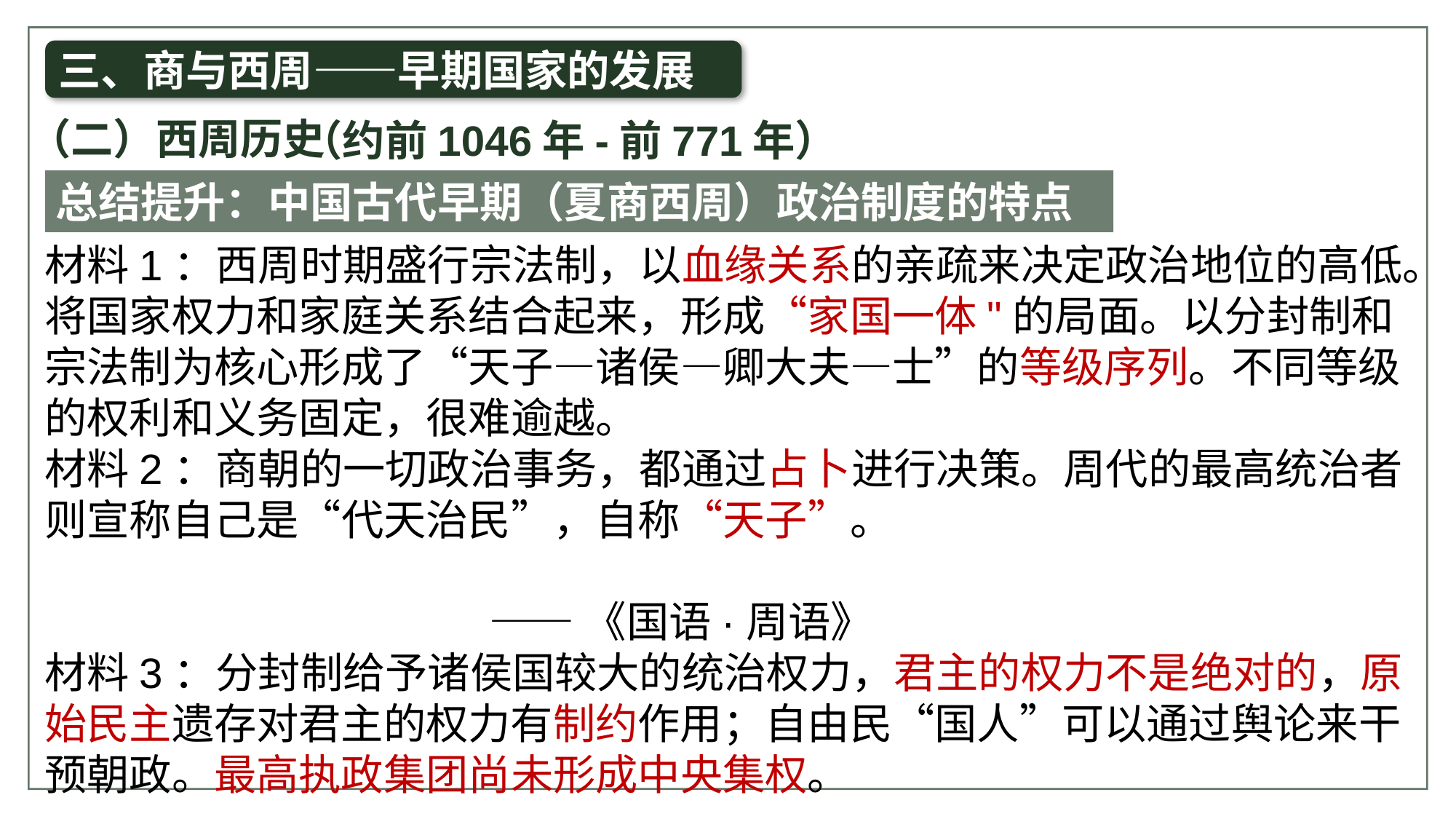

三、商与西周——早期国家的发展
（约前1046年-前771年）
（二）西周历史
总结提升：中国古代早期（夏商西周）政治制度的特点
材料1：西周时期盛行宗法制，以血缘关系的亲疏来决定政治地位的高低。将国家权力和家庭关系结合起来，形成“家国一体"的局面。以分封制和宗法制为核心形成了“天子—诸侯—卿大夫—士”的等级序列。不同等级的权利和义务固定，很难逾越。
材料2：商朝的一切政治事务，都通过占卜进行决策。周代的最高统治者则宣称自己是“代天治民”，自称“天子”。
                                               ——《国语·周语》
材料3：分封制给予诸侯国较大的统治权力，君主的权力不是绝对的，原始民主遗存对君主的权力有制约作用；自由民“国人”可以通过舆论来干预朝政。最高执政集团尚未形成中央集权。